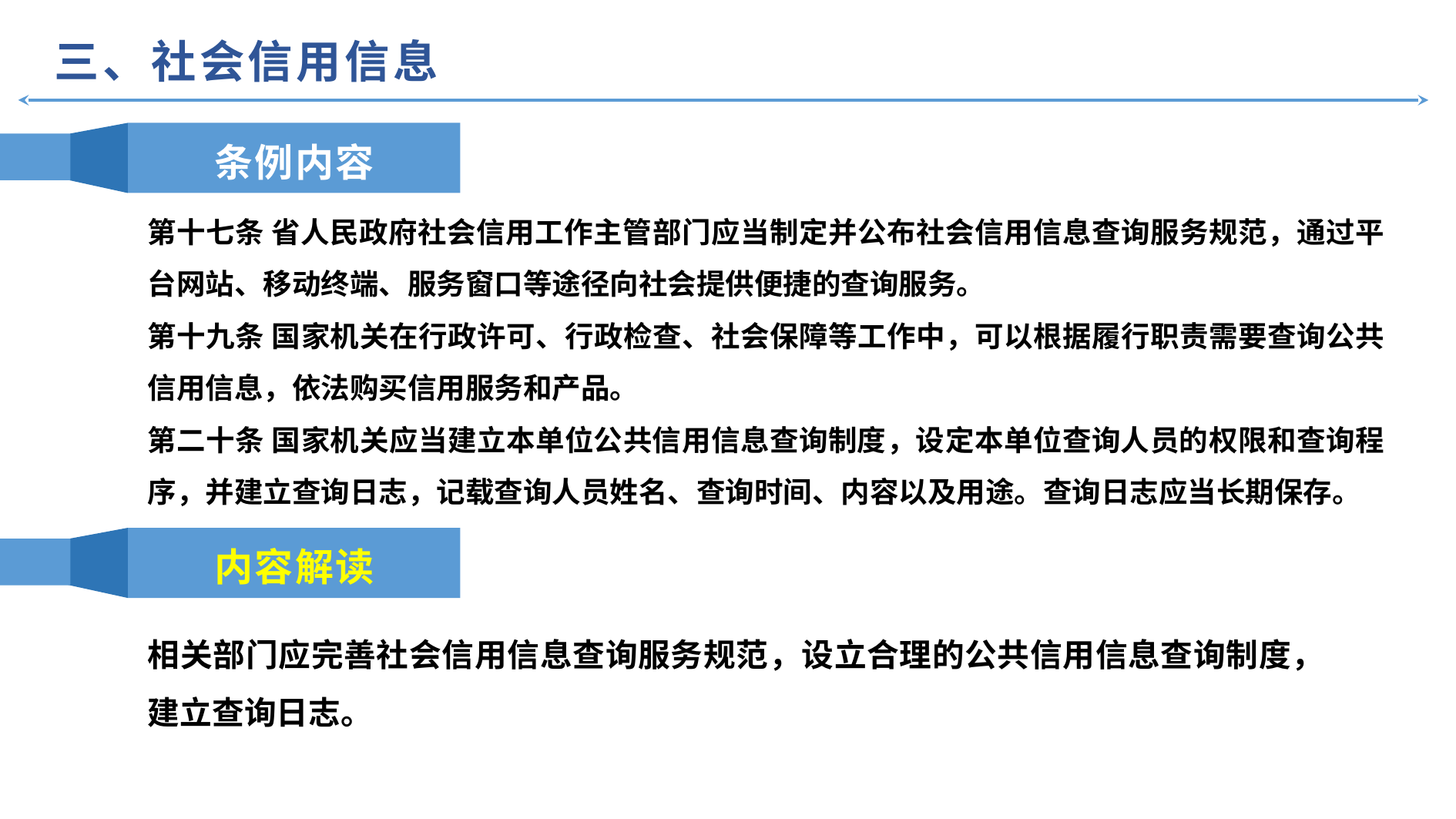

三、社会信用信息
条例内容

第十七条 省人民政府社会信用工作主管部门应当制定并公布社会信用信息查询服务规范，通过平台网站、移动终端、服务窗口等途径向社会提供便捷的查询服务。
第十九条 国家机关在行政许可、行政检查、社会保障等工作中，可以根据履行职责需要查询公共信用信息，依法购买信用服务和产品。
第二十条 国家机关应当建立本单位公共信用信息查询制度，设定本单位查询人员的权限和查询程序，并建立查询日志，记载查询人员姓名、查询时间、内容以及用途。查询日志应当长期保存。
内容解读

相关部门应完善社会信用信息查询服务规范，设立合理的公共信用信息查询制度，建立查询日志。